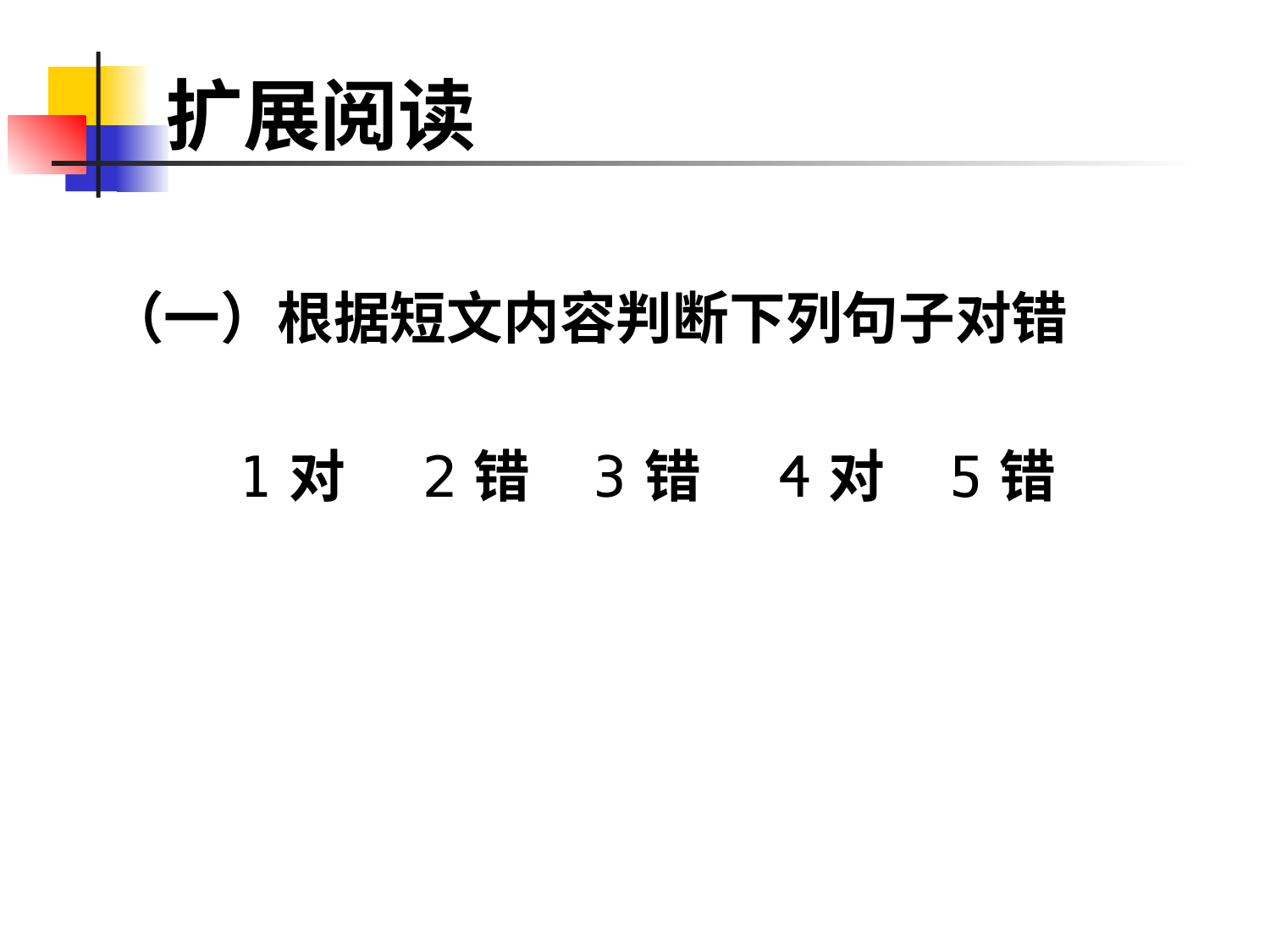

# 扩展阅读
（一）根据短文内容判断下列句子对错

        1对     2错    3错     4对    5错